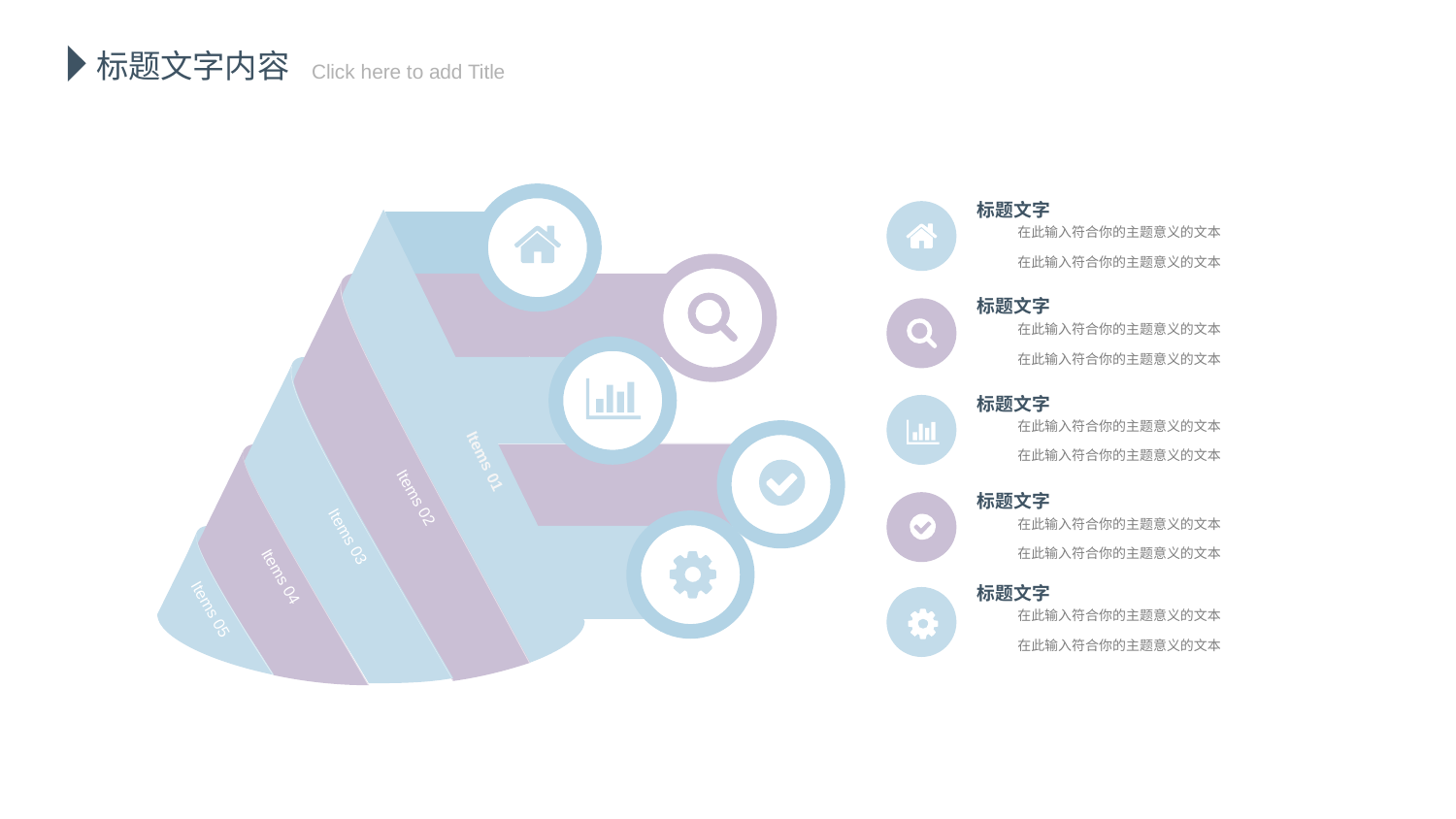

标题文字内容
  Click here to add Title

标题文字

在此输入符合你的主题意义的文本
在此输入符合你的主题意义的文本

标题文字

在此输入符合你的主题意义的文本
在此输入符合你的主题意义的文本

标题文字
在此输入符合你的主题意义的文本
在此输入符合你的主题意义的文本

Items 01

Items 02

标题文字

在此输入符合你的主题意义的文本
在此输入符合你的主题意义的文本

Items 03

Items 04
标题文字

Items 05
在此输入符合你的主题意义的文本
在此输入符合你的主题意义的文本